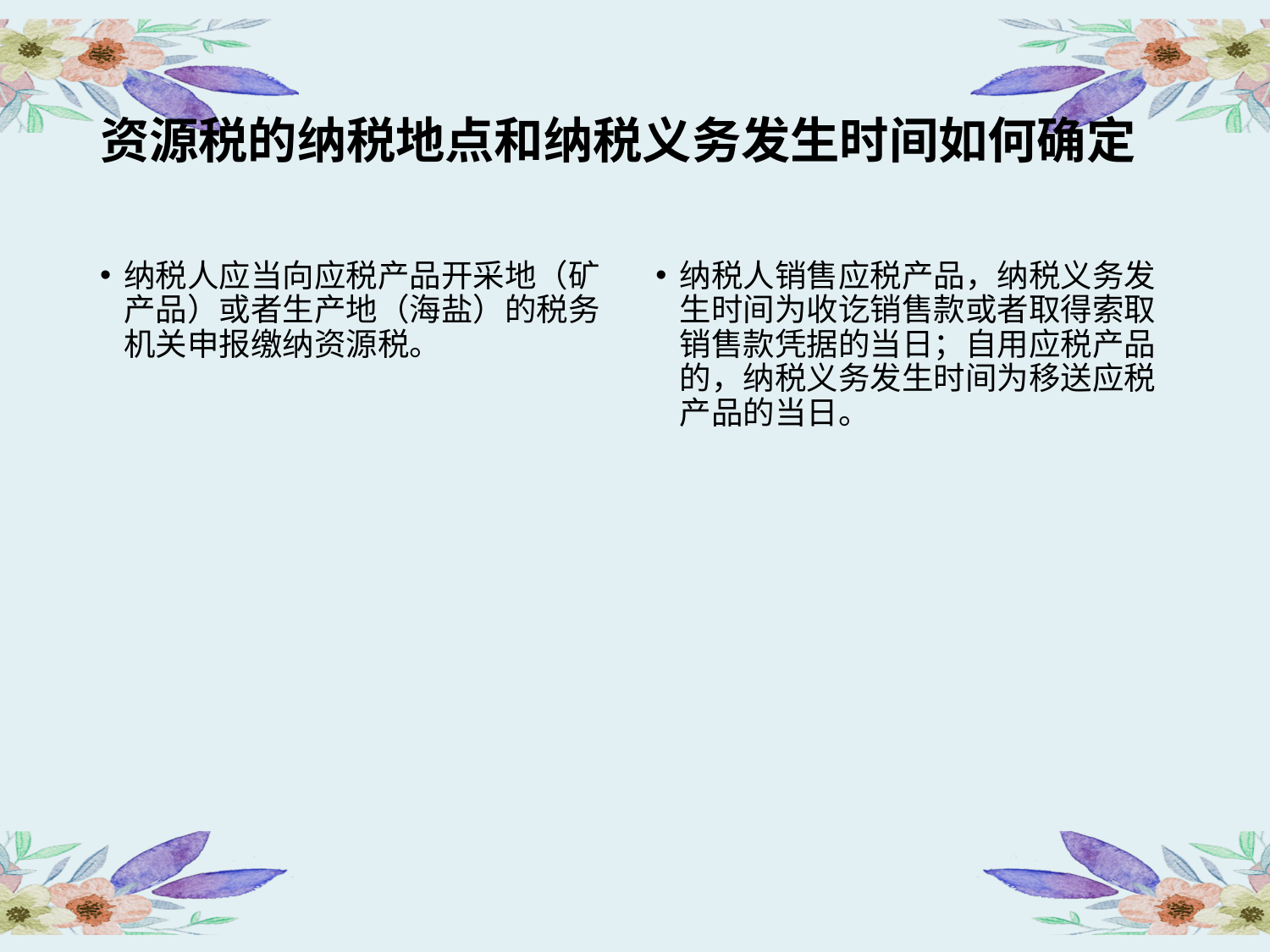

# 资源税的纳税地点和纳税义务发生时间如何确定
纳税人应当向应税产品开采地（矿产品）或者生产地（海盐）的税务机关申报缴纳资源税。

纳税人销售应税产品，纳税义务发生时间为收讫销售款或者取得索取销售款凭据的当日；自用应税产品的，纳税义务发生时间为移送应税产品的当日。